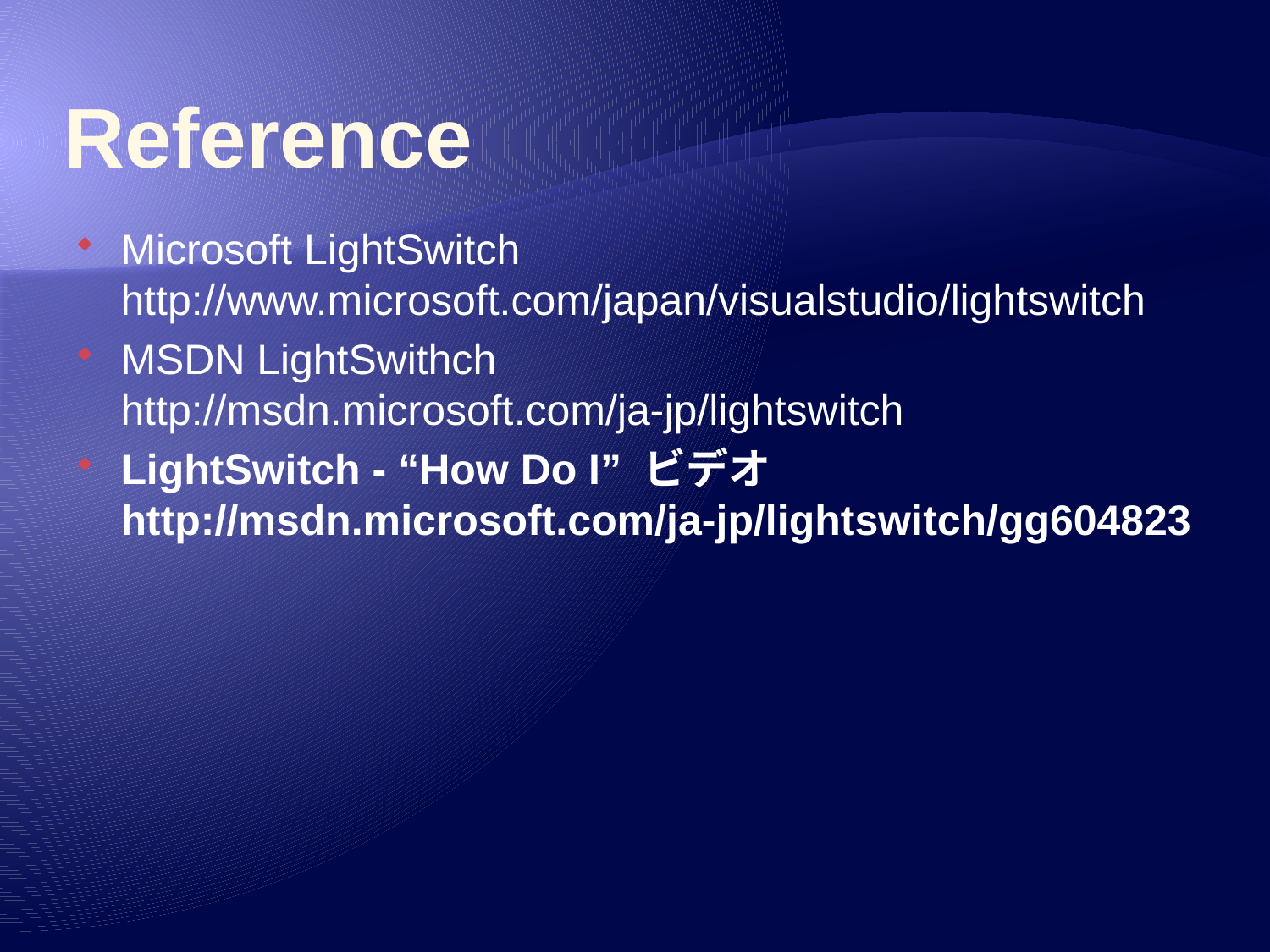

# Reference
Microsoft LightSwitch http://www.microsoft.com/japan/visualstudio/lightswitch
MSDN LightSwithch http://msdn.microsoft.com/ja-jp/lightswitch
LightSwitch - “How Do I” ビデオ  http://msdn.microsoft.com/ja-jp/lightswitch/gg604823